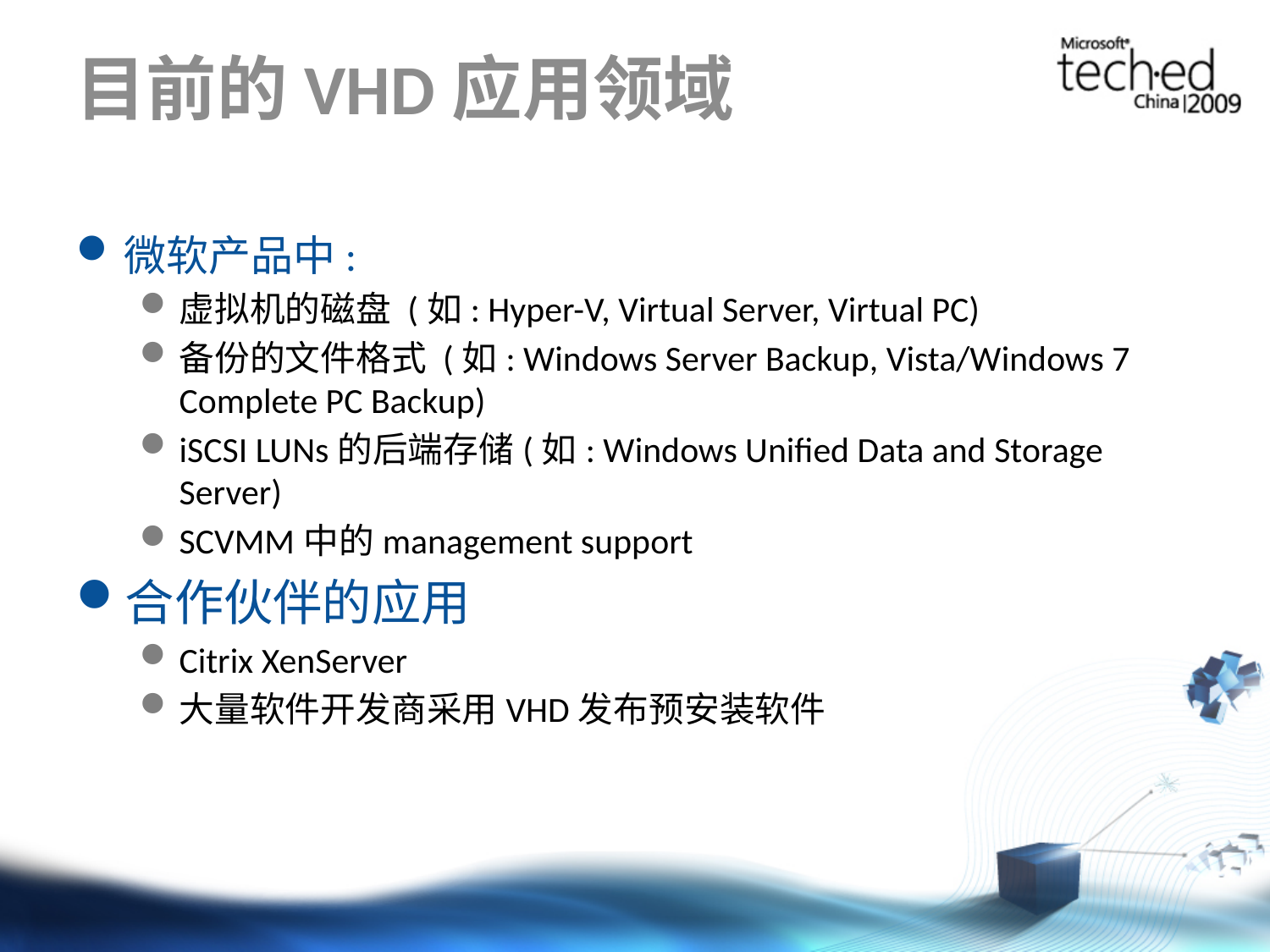

# 目前的VHD应用领域
微软产品中:
虚拟机的磁盘 (如: Hyper-V, Virtual Server, Virtual PC)
备份的文件格式 (如: Windows Server Backup, Vista/Windows 7 Complete PC Backup)
iSCSI LUNs的后端存储(如: Windows Unified Data and Storage Server)
SCVMM中的management support
合作伙伴的应用
Citrix XenServer
大量软件开发商采用VHD发布预安装软件